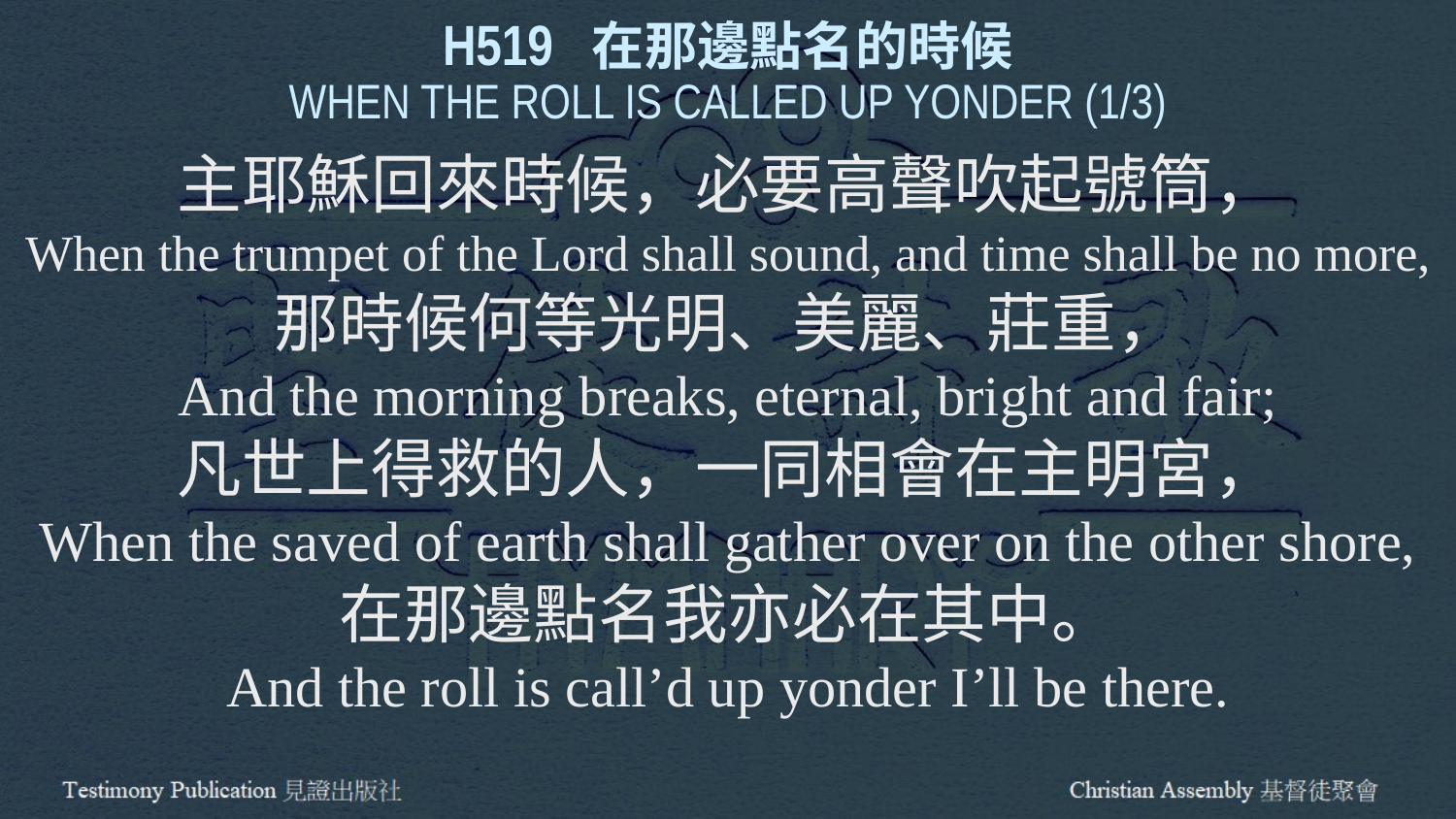

H519  在那邊點名的時候
WHEN THE ROLL IS CALLED UP YONDER (1/3)

主耶穌回來時候，必要高聲吹起號筒，
When the trumpet of the Lord shall sound, and time shall be no more,
那時候何等光明、美麗、莊重，
And the morning breaks, eternal, bright and fair;
凡世上得救的人，一同相會在主明宮，
When the saved of earth shall gather over on the other shore,
在那邊點名我亦必在其中。
And the roll is call’d up yonder I’ll be there.